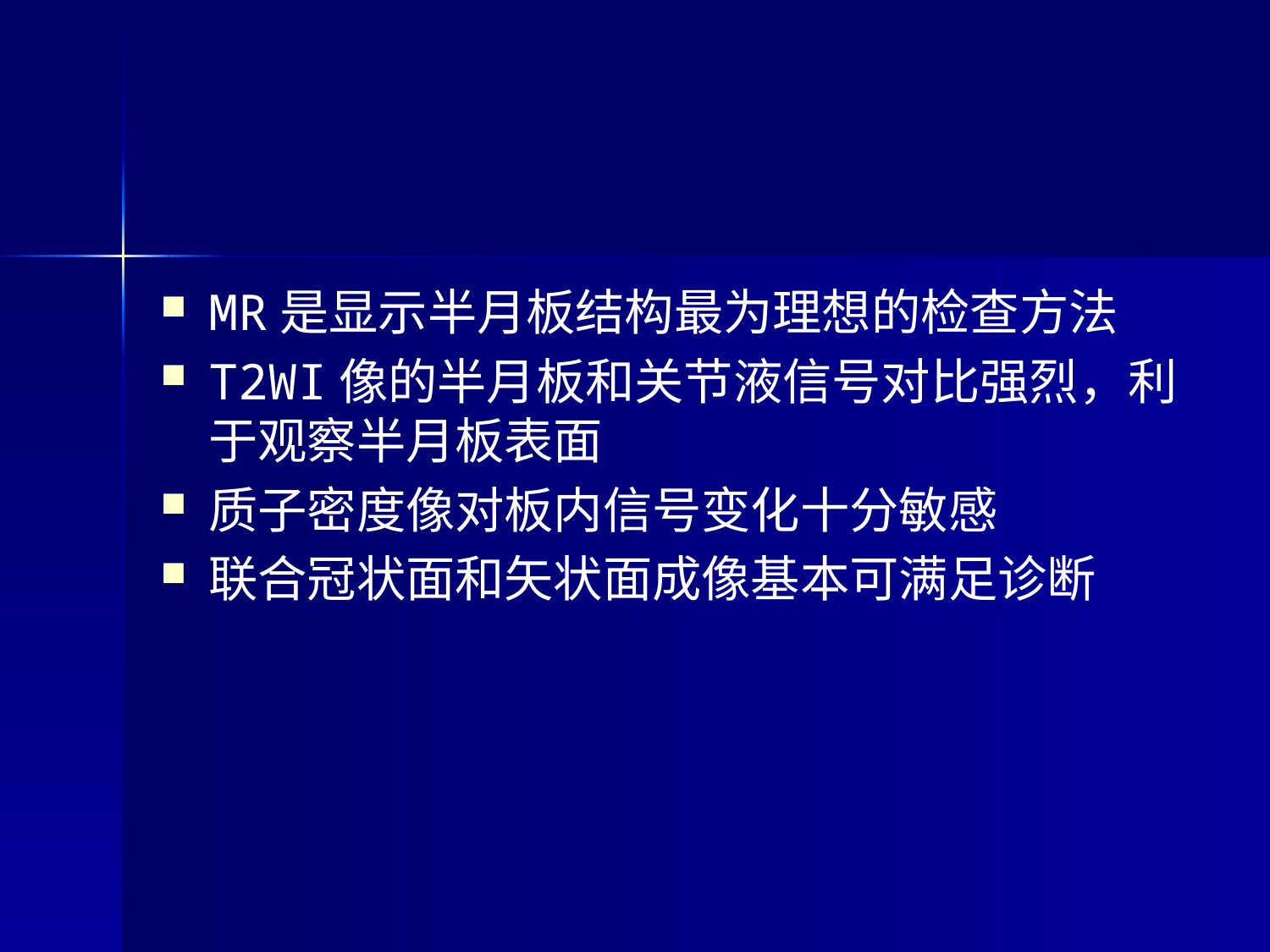

MR是显示半月板结构最为理想的检查方法
T2WI像的半月板和关节液信号对比强烈，利于观察半月板表面
质子密度像对板内信号变化十分敏感
联合冠状面和矢状面成像基本可满足诊断